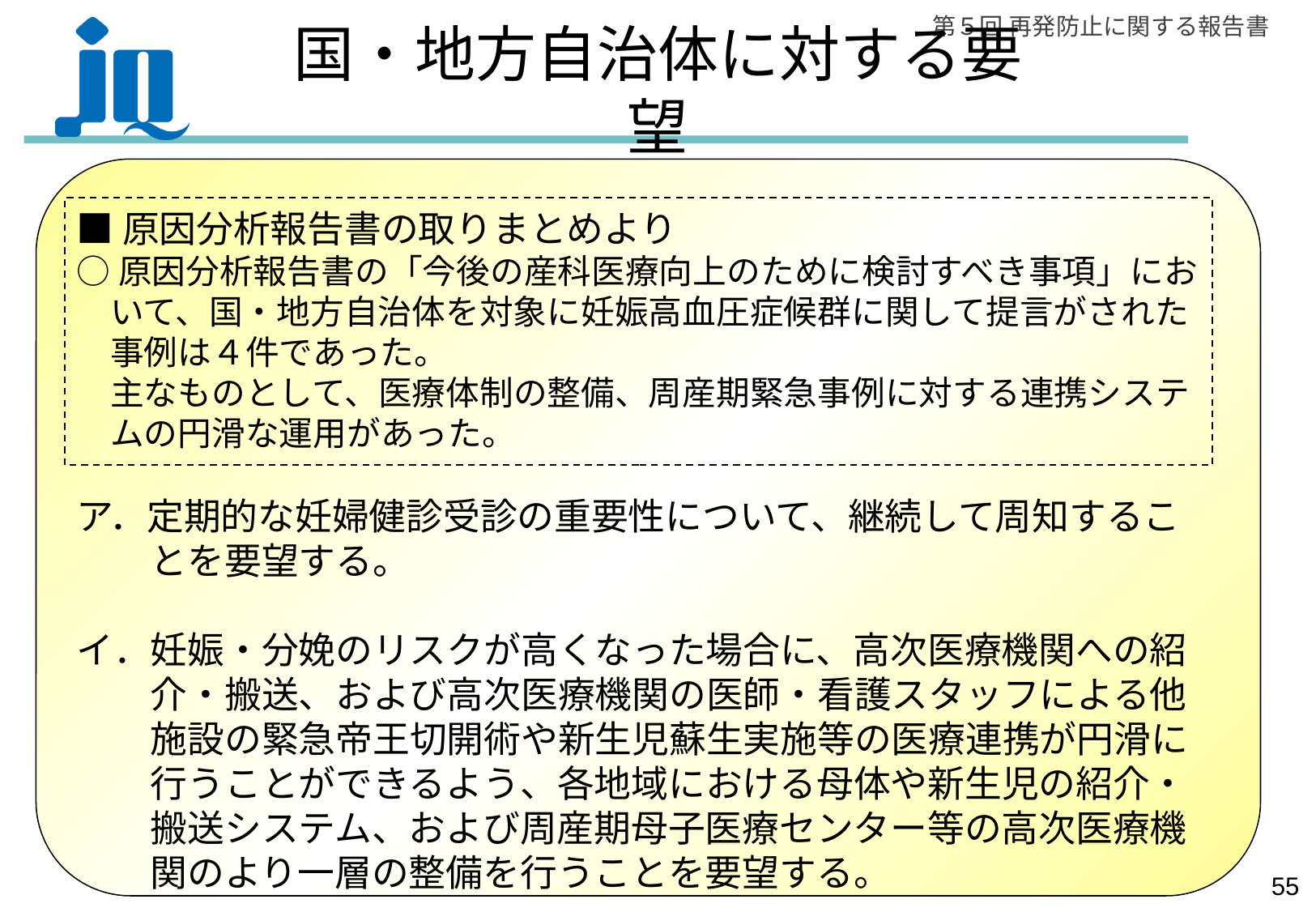

# 国・地方自治体に対する要望

■原因分析報告書の取りまとめより
○原因分析報告書の「今後の産科医療向上のために検討すべき事項」にお
　いて、国・地方自治体を対象に妊娠高血圧症候群に関して提言がされた
　事例は４件であった。
　主なものとして、医療体制の整備、周産期緊急事例に対する連携システ
　ムの円滑な運用があった。

ア．定期的な妊婦健診受診の重要性について、継続して周知するこ
　　とを要望する。

イ．妊娠・分娩のリスクが高くなった場合に、高次医療機関への紹
　　介・搬送、および高次医療機関の医師・看護スタッフによる他
　　施設の緊急帝王切開術や新生児蘇生実施等の医療連携が円滑に
　　行うことができるよう、各地域における母体や新生児の紹介・
　　搬送システム、および周産期母子医療センター等の高次医療機
　　関のより一層の整備を行うことを要望する。

55